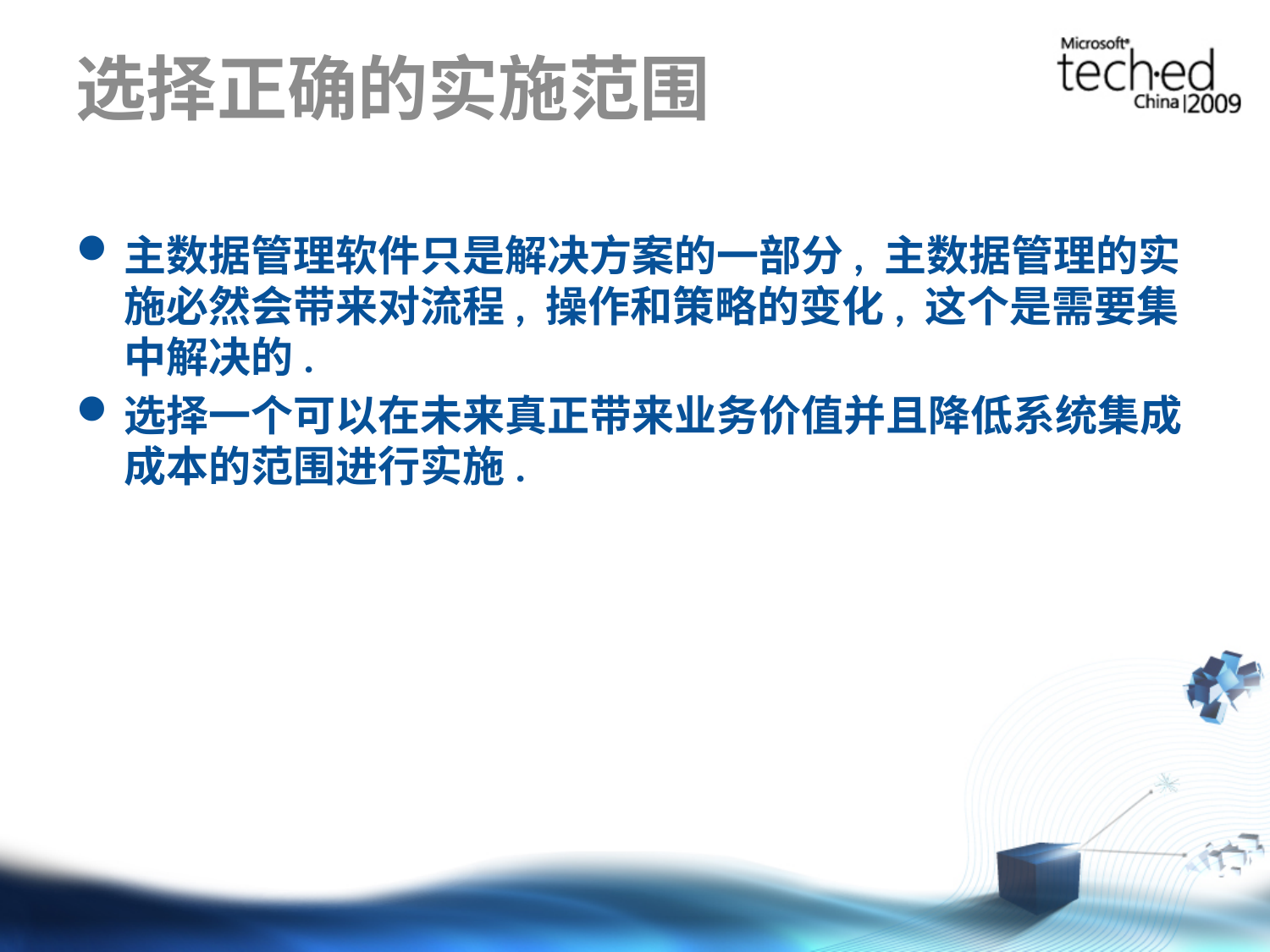

# 选择正确的实施范围
主数据管理软件只是解决方案的一部分, 主数据管理的实施必然会带来对流程, 操作和策略的变化, 这个是需要集中解决的.
选择一个可以在未来真正带来业务价值并且降低系统集成成本的范围进行实施.